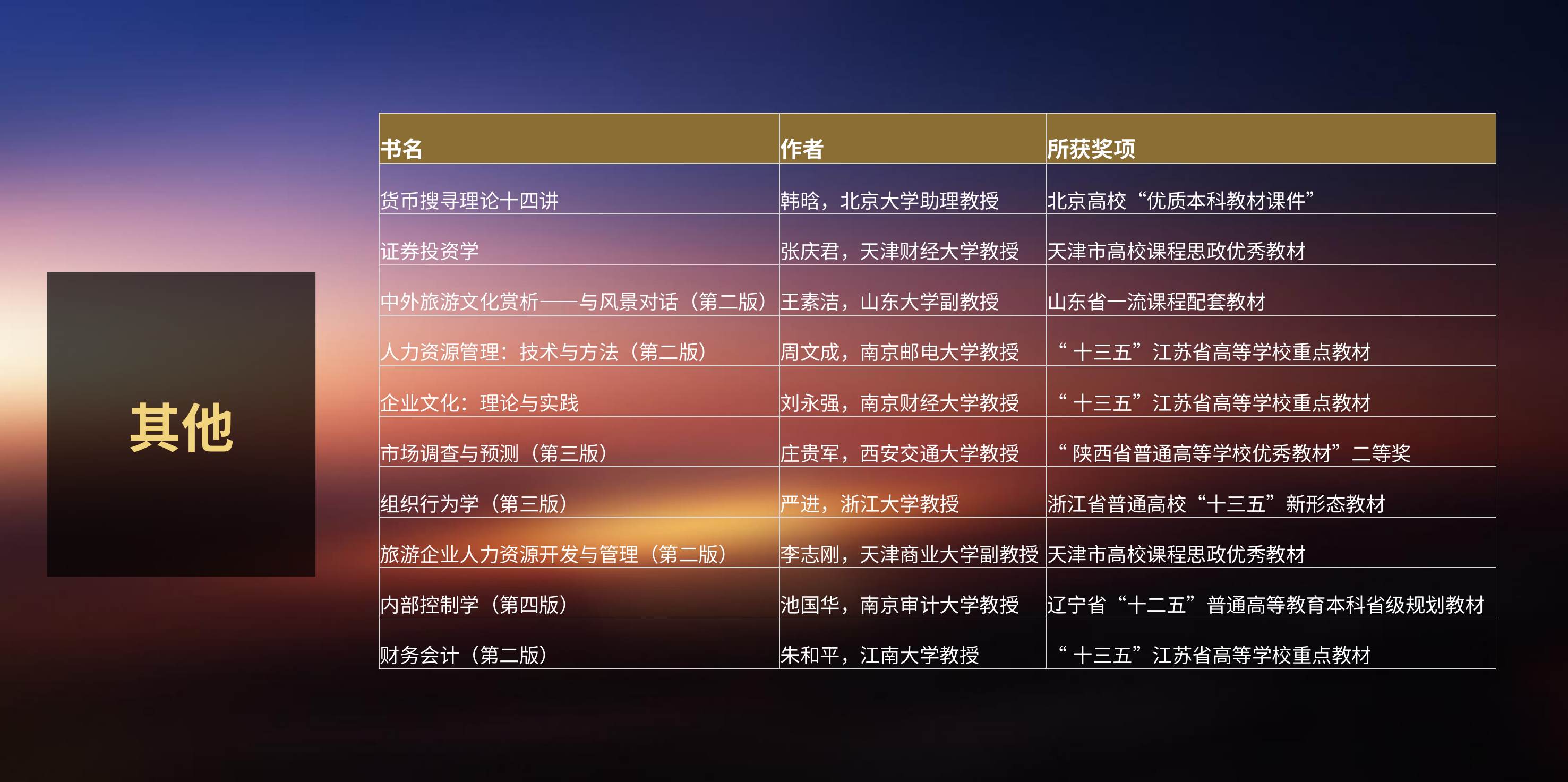

| 书名 | 作者 | 所获奖项 |
| --- | --- | --- |
| 货币搜寻理论十四讲 | 韩晗，北京大学助理教授 | 北京高校“优质本科教材课件” |
| 证券投资学 | 张庆君，天津财经大学教授 | 天津市高校课程思政优秀教材 |
| 中外旅游文化赏析——与风景对话（第二版） | 王素洁，山东大学副教授 | 山东省一流课程配套教材 |
| 人力资源管理：技术与方法（第二版） | 周文成，南京邮电大学教授 | “十三五”江苏省高等学校重点教材 |
| 企业文化：理论与实践 | 刘永强，南京财经大学教授 | “十三五”江苏省高等学校重点教材 |
| 市场调查与预测（第三版） | 庄贵军，西安交通大学教授 | “陕西省普通高等学校优秀教材”二等奖 |
| 组织行为学（第三版） | 严进，浙江大学教授 | 浙江省普通高校“十三五”新形态教材 |
| 旅游企业人力资源开发与管理（第二版） | 李志刚，天津商业大学副教授 | 天津市高校课程思政优秀教材 |
| 内部控制学（第四版） | 池国华，南京审计大学教授 | 辽宁省“十二五”普通高等教育本科省级规划教材 |
| 财务会计（第二版） | 朱和平，江南大学教授 | “十三五”江苏省高等学校重点教材 |

其他